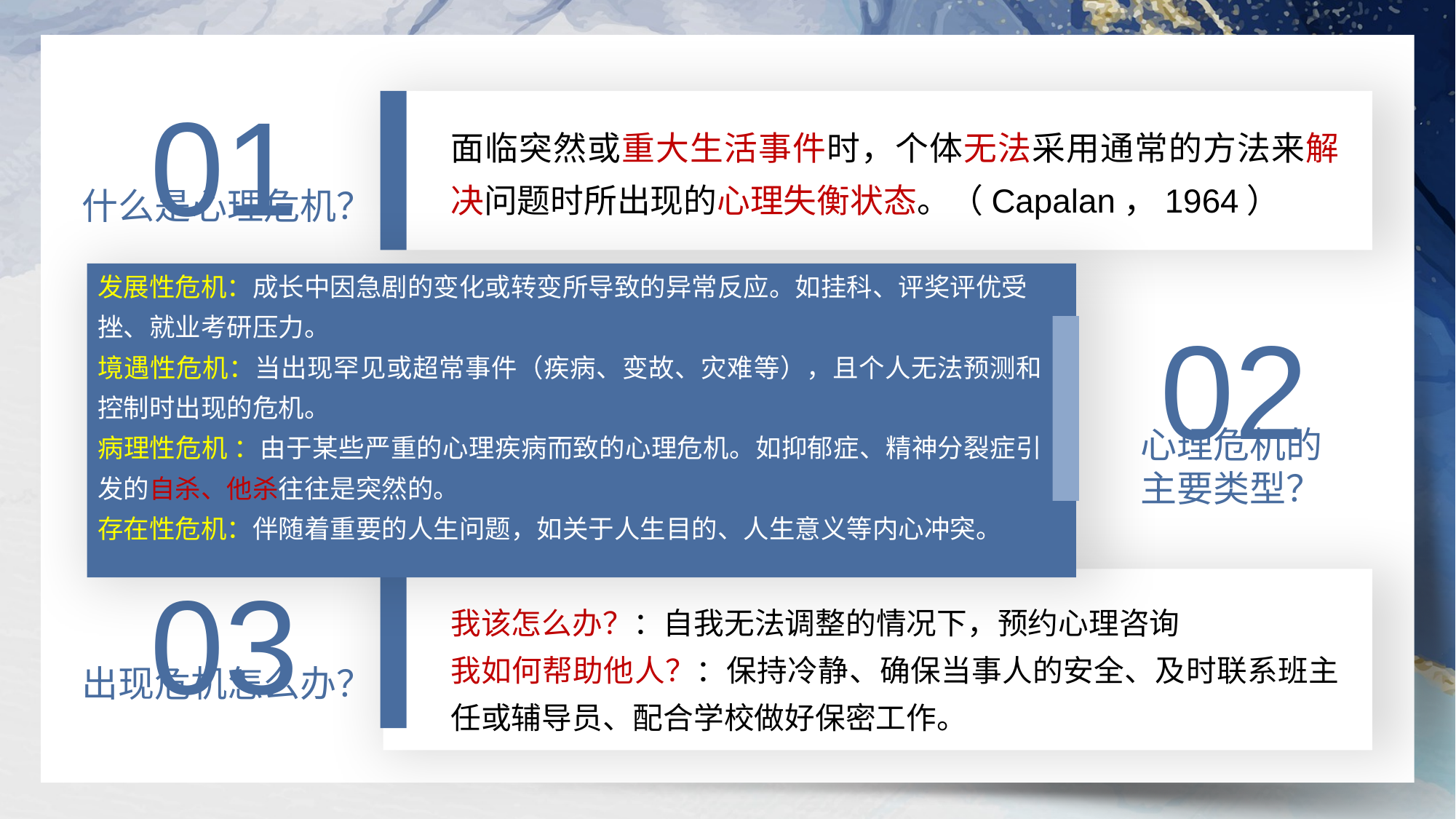

01
什么是心理危机？

面临突然或重大生活事件时，个体无法采用通常的方法来解决问题时所出现的心理失衡状态。（Capalan，1964）
发展性危机：成长中因急剧的变化或转变所导致的异常反应。如挂科、评奖评优受  挫、就业考研压力。
境遇性危机：当出现罕见或超常事件（疾病、变故、灾难等），且个人无法预测和控制时出现的危机。
病理性危机 ：由于某些严重的心理疾病而致的心理危机。如抑郁症、精神分裂症引发的自杀、他杀往往是突然的。
存在性危机：伴随着重要的人生问题，如关于人生目的、人生意义等内心冲突。

02
心理危机的
主要类型？

03
出现危机怎么办？

我该怎么办？：自我无法调整的情况下，预约心理咨询
我如何帮助他人？：保持冷静、确保当事人的安全、及时联系班主任或辅导员、配合学校做好保密工作。